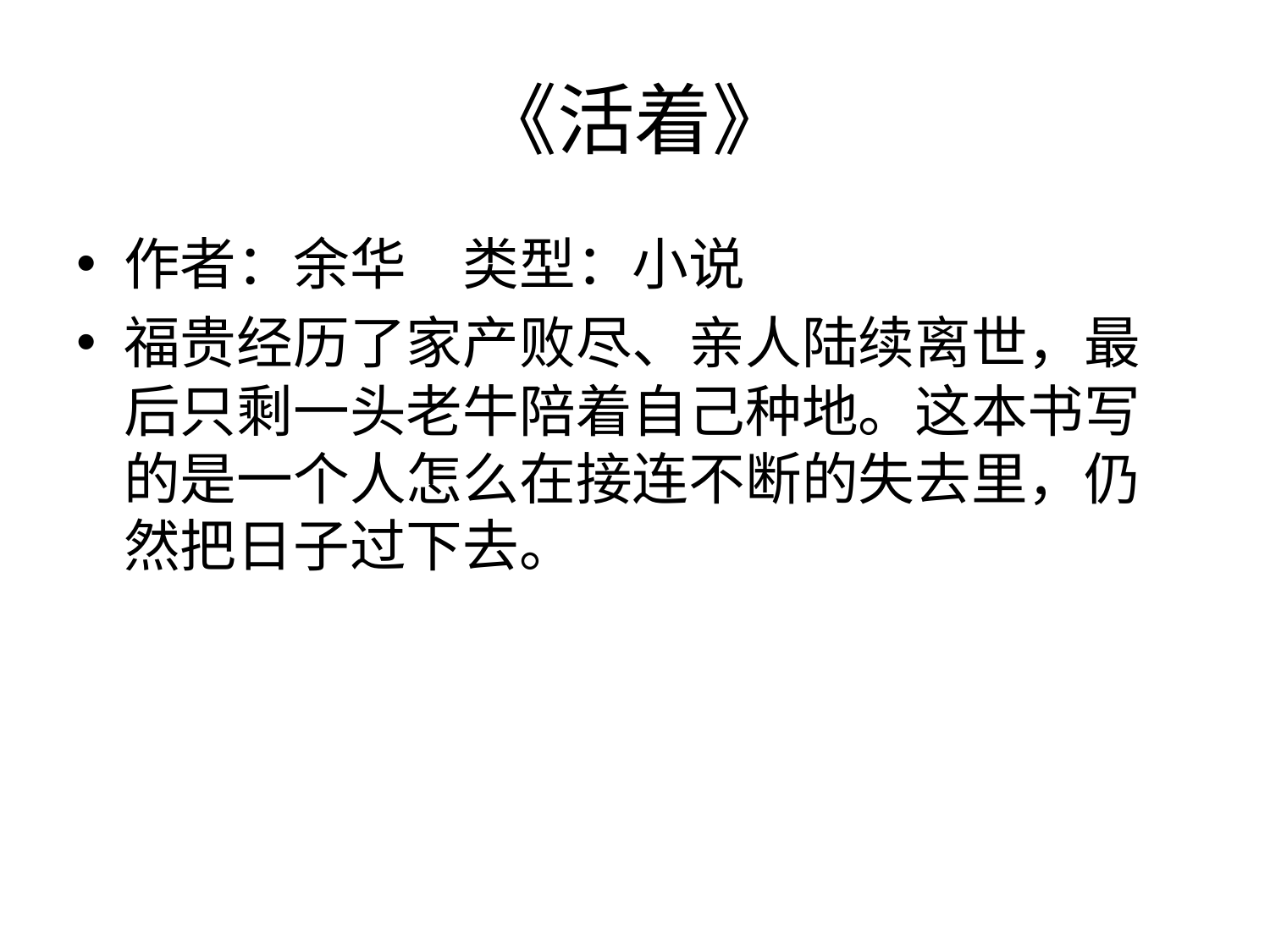

# 《活着》
作者：余华　类型：小说
福贵经历了家产败尽、亲人陆续离世，最后只剩一头老牛陪着自己种地。这本书写的是一个人怎么在接连不断的失去里，仍然把日子过下去。